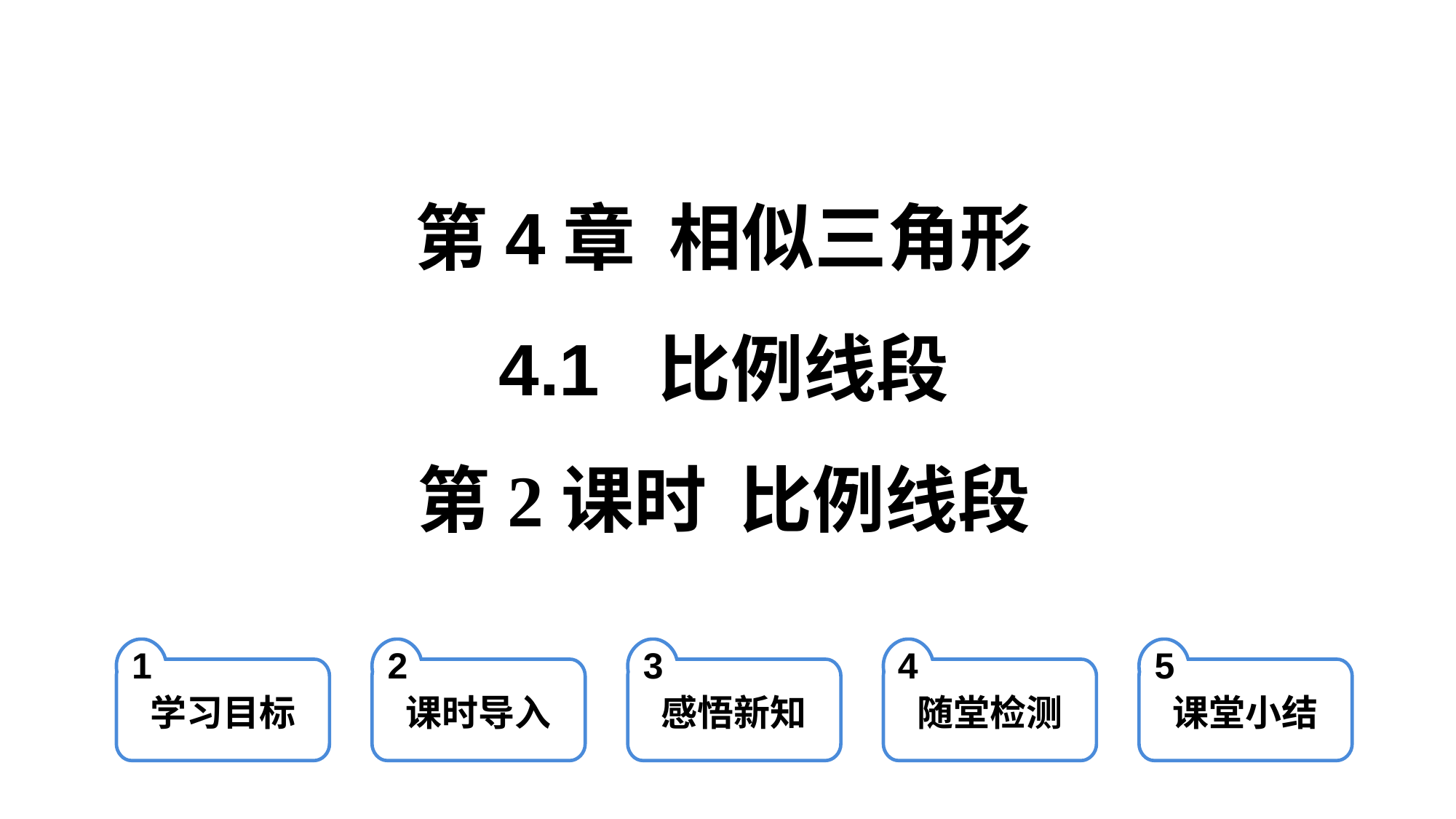

第4章  相似三角形
4.1  比例线段
第2课时  比例线段
1

学习目标
2

课时导入
3

感悟新知
4

随堂检测
5

课堂小结